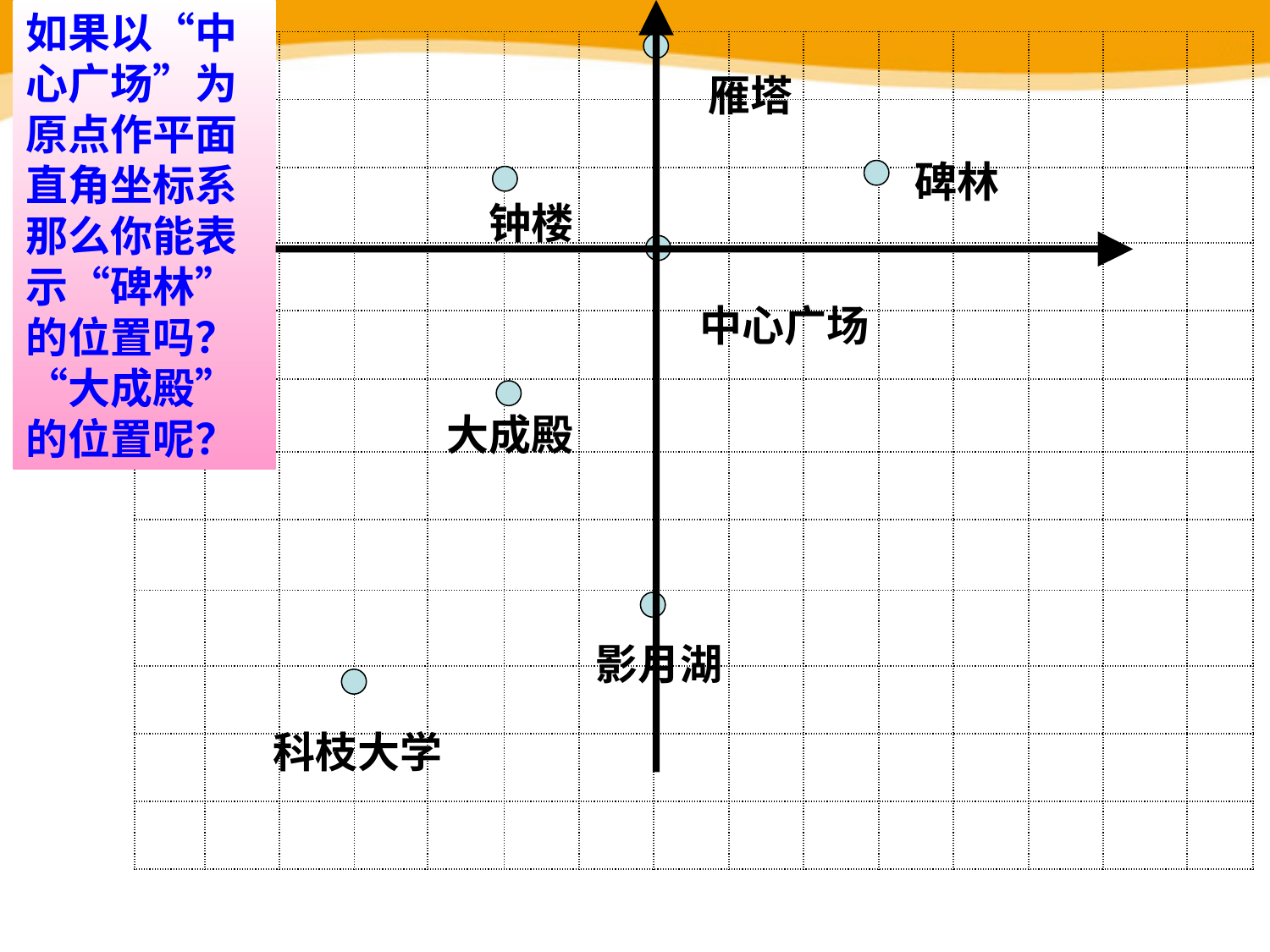

如果以“中心广场”为原点作平面直角坐标系那么你能表示“碑林”的位置吗？“大成殿”的位置呢？

|  |  |  |  |  |  |  |  |  |  |  |  |  |  |  |
| --- | --- | --- | --- | --- | --- | --- | --- | --- | --- | --- | --- | --- | --- | --- |
|  |  |  |  |  |  |  |  |  |  |  |  |  |  |  |
|  |  |  |  |  |  |  |  |  |  |  |  |  |  |  |
|  |  |  |  |  |  |  |  |  |  |  |  |  |  |  |
|  |  |  |  |  |  |  |  |  |  |  |  |  |  |  |
|  |  |  |  |  |  |  |  |  |  |  |  |  |  |  |
|  |  |  |  |  |  |  |  |  |  |  |  |  |  |  |
|  |  |  |  |  |  |  |  |  |  |  |  |  |  |  |
|  |  |  |  |  |  |  |  |  |  |  |  |  |  |  |
|  |  |  |  |  |  |  |  |  |  |  |  |  |  |  |
|  |  |  |  |  |  |  |  |  |  |  |  |  |  |  |
|  |  |  |  |  |  |  |  |  |  |  |  |  |  |  |

雁塔
碑林

钟楼

中心广场

大成殿

影月湖

科枝大学